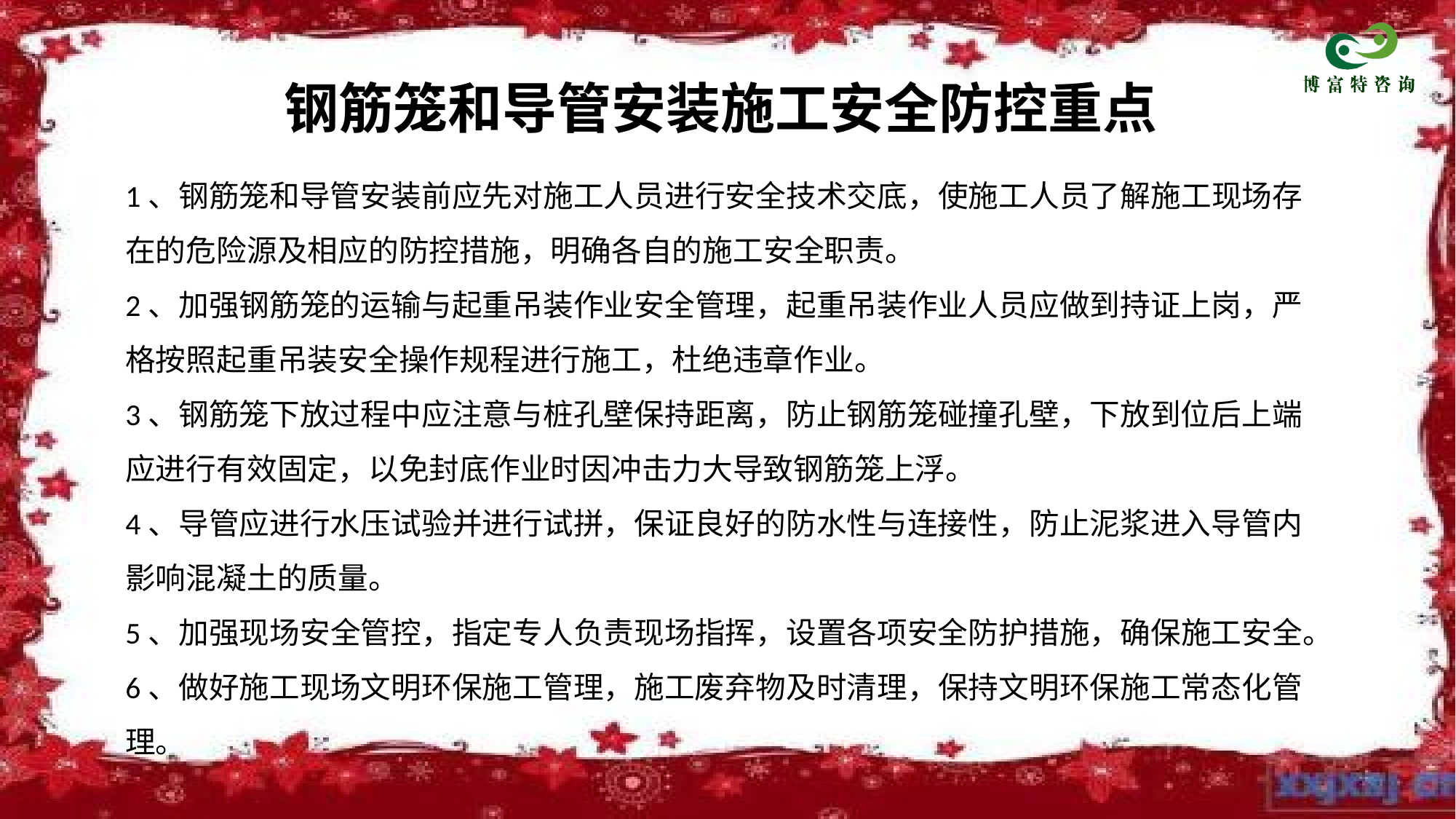

钢筋笼和导管安装施工安全防控重点
1、钢筋笼和导管安装前应先对施工人员进行安全技术交底，使施工人员了解施工现场存在的危险源及相应的防控措施，明确各自的施工安全职责。
2、加强钢筋笼的运输与起重吊装作业安全管理，起重吊装作业人员应做到持证上岗，严格按照起重吊装安全操作规程进行施工，杜绝违章作业。
3、钢筋笼下放过程中应注意与桩孔壁保持距离，防止钢筋笼碰撞孔壁，下放到位后上端应进行有效固定，以免封底作业时因冲击力大导致钢筋笼上浮。
4、导管应进行水压试验并进行试拼，保证良好的防水性与连接性，防止泥浆进入导管内影响混凝土的质量。
5、加强现场安全管控，指定专人负责现场指挥，设置各项安全防护措施，确保施工安全。
6、做好施工现场文明环保施工管理，施工废弃物及时清理，保持文明环保施工常态化管理。